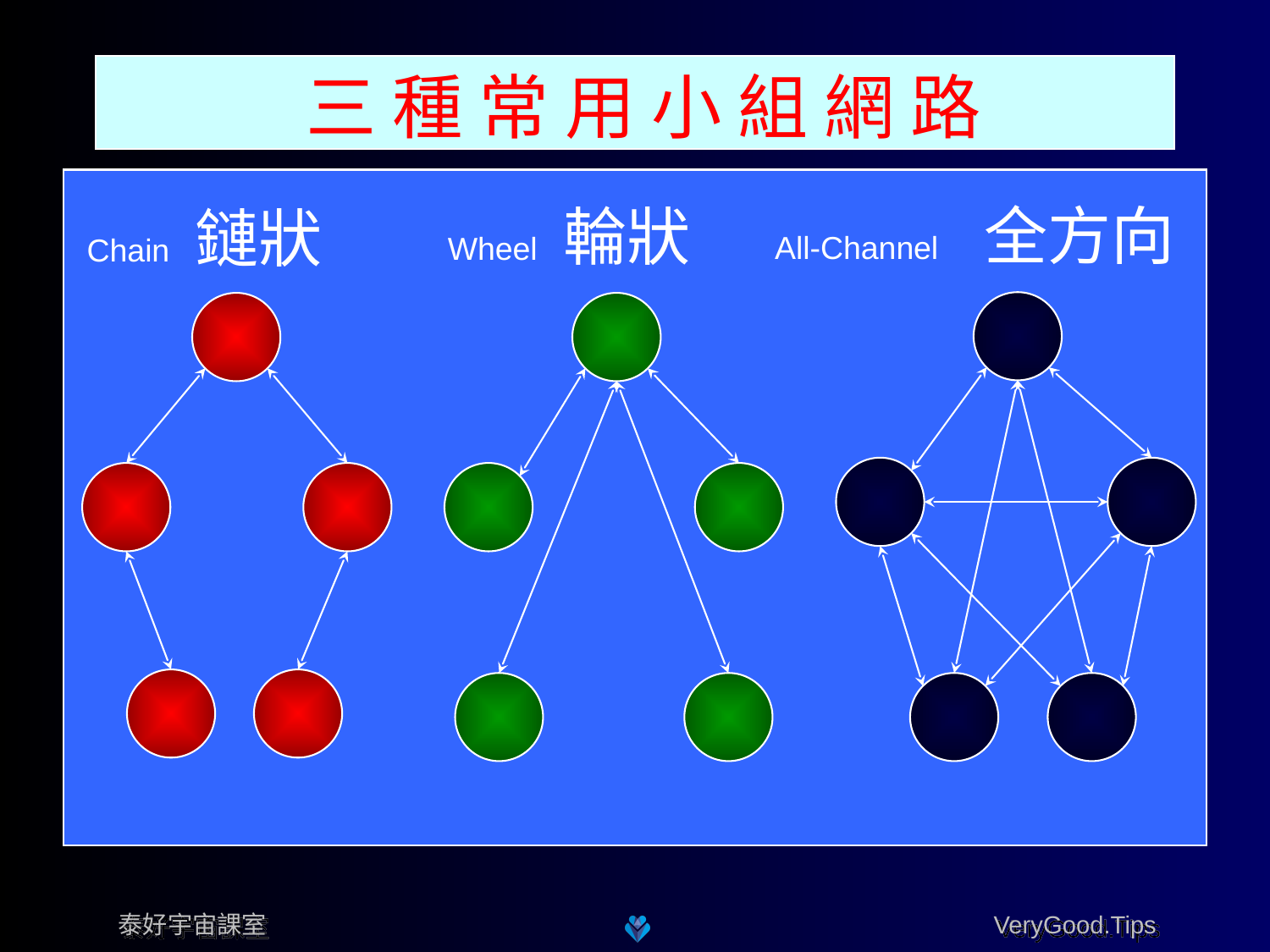

# 三 種 常 用 小 組 網 路

All-Channel   全方向
Wheel 輪狀
Chain 鏈狀